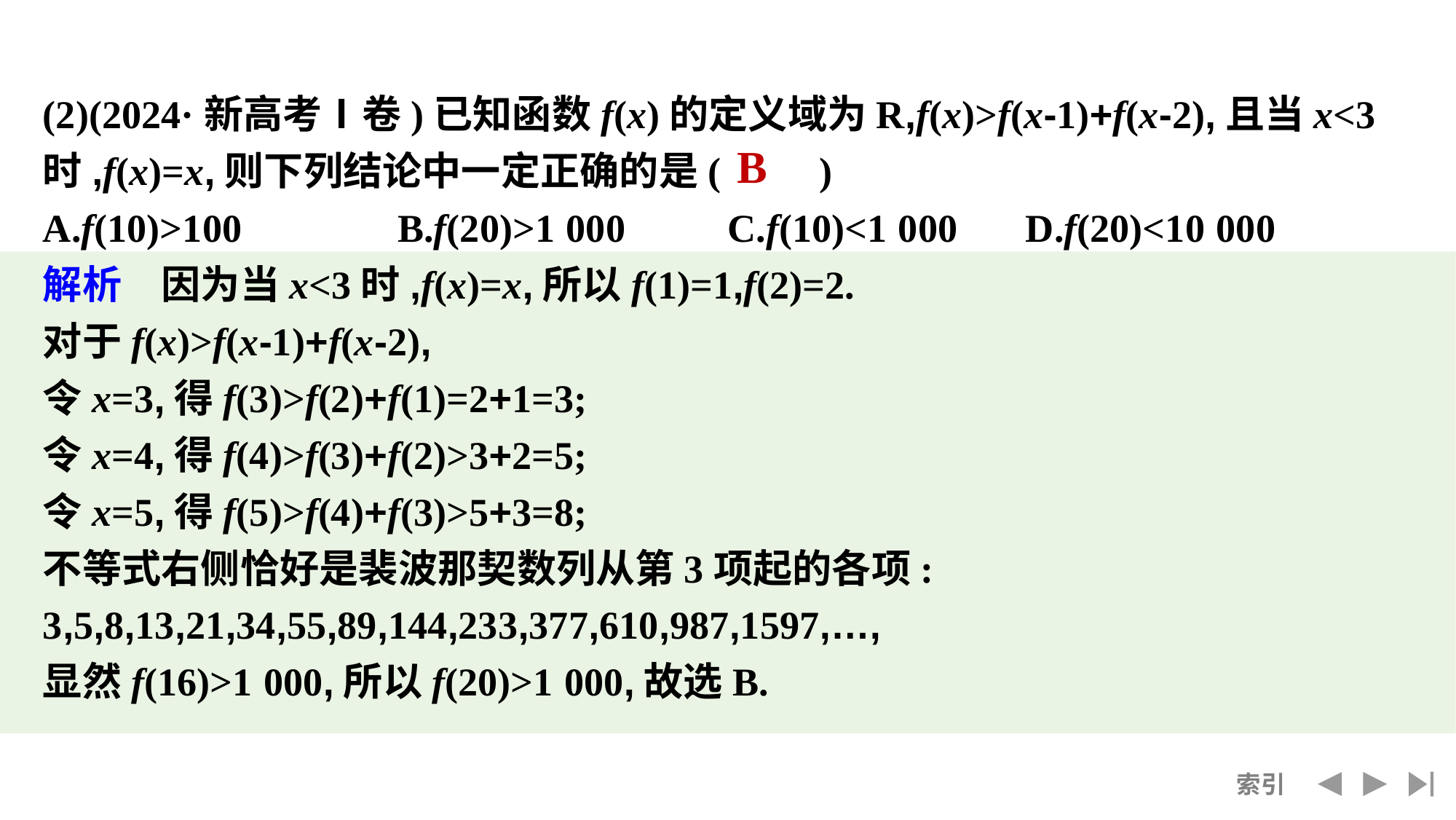

(2)(2024·新高考Ⅰ卷)已知函数f(x)的定义域为R,f(x)>f(x-1)+f(x-2),且当x<3时,f(x)=x,则下列结论中一定正确的是(　　)
A.f(10)>100	B.f(20)>1 000	   C.f(10)<1 000	D.f(20)<10 000
解析　因为当x<3时,f(x)=x,所以f(1)=1,f(2)=2.
对于f(x)>f(x-1)+f(x-2),
令x=3,得f(3)>f(2)+f(1)=2+1=3;
令x=4,得f(4)>f(3)+f(2)>3+2=5;
令x=5,得f(5)>f(4)+f(3)>5+3=8;
不等式右侧恰好是裴波那契数列从第3项起的各项:
3,5,8,13,21,34,55,89,144,233,377,610,987,1597,…,
显然f(16)>1 000,所以f(20)>1 000,故选B.
B